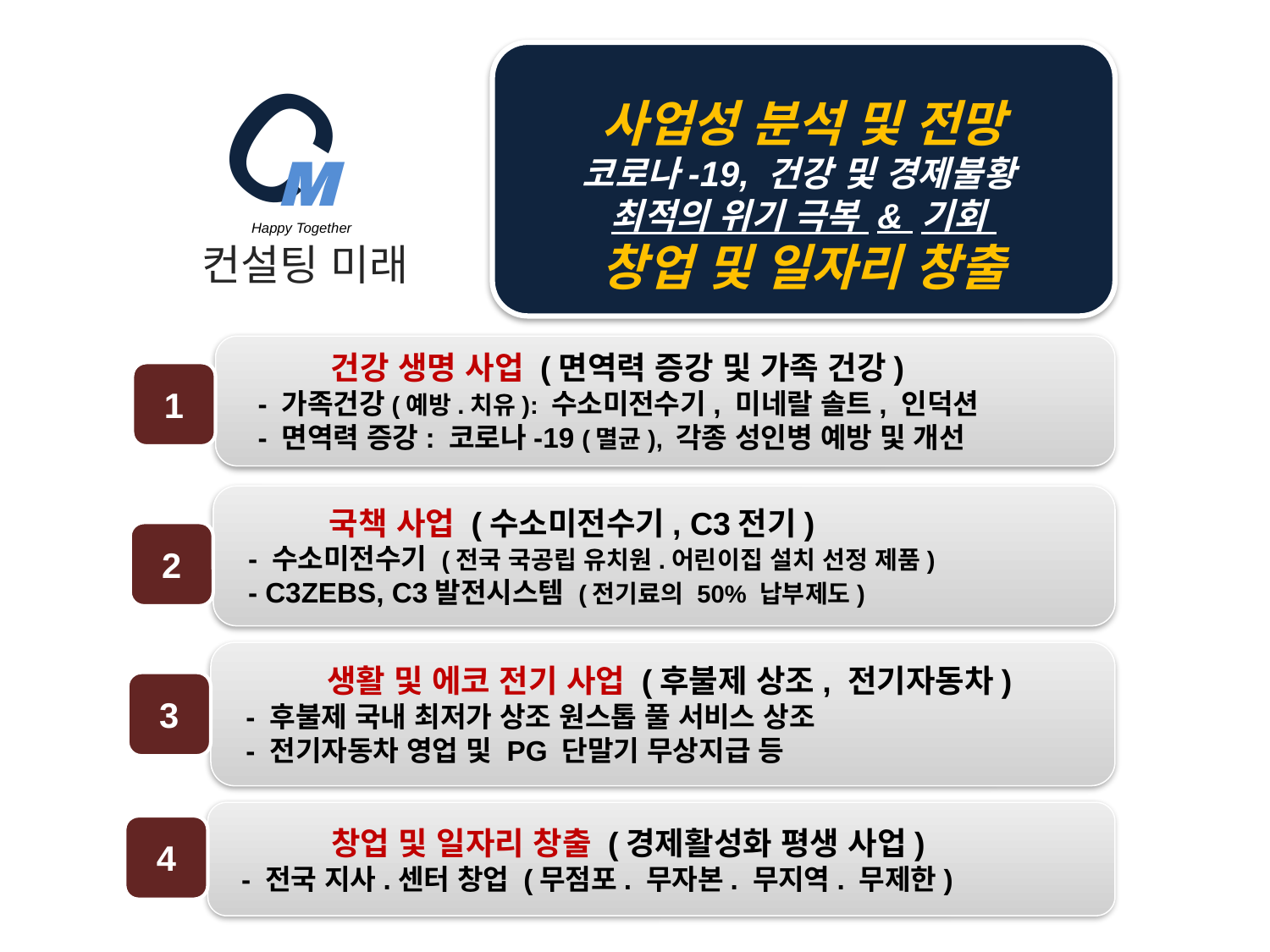

사업성 분석 및 전망
코로나-19, 건강 및 경제불황
최적의 위기 극복 & 기회
창업 및 일자리 창출
c
M
Happy Together
 컨설팅 미래
          건강 생명 사업 (면역력 증강 및 가족 건강)
   - 가족건강(예방.치유): 수소미전수기, 미네랄 솔트, 인덕션
   - 면역력 증강: 코로나-19 (멸균), 각종 성인병 예방 및 개선
1
          국책 사업 (수소미전수기, C3전기)
  - 수소미전수기 (전국 국공립 유치원.어린이집 설치 선정 제품)
  - C3ZEBS, C3발전시스템 (전기료의 50% 납부제도)
2
          생활 및 에코 전기 사업 (후불제 상조, 전기자동차)
  - 후불제 국내 최저가 상조 원스톱 풀 서비스 상조
  - 전기자동차 영업 및 PG 단말기 무상지급 등
3
           창업 및 일자리 창출 (경제활성화 평생 사업)
  - 전국 지사.센터 창업 (무점포. 무자본. 무지역. 무제한)
4